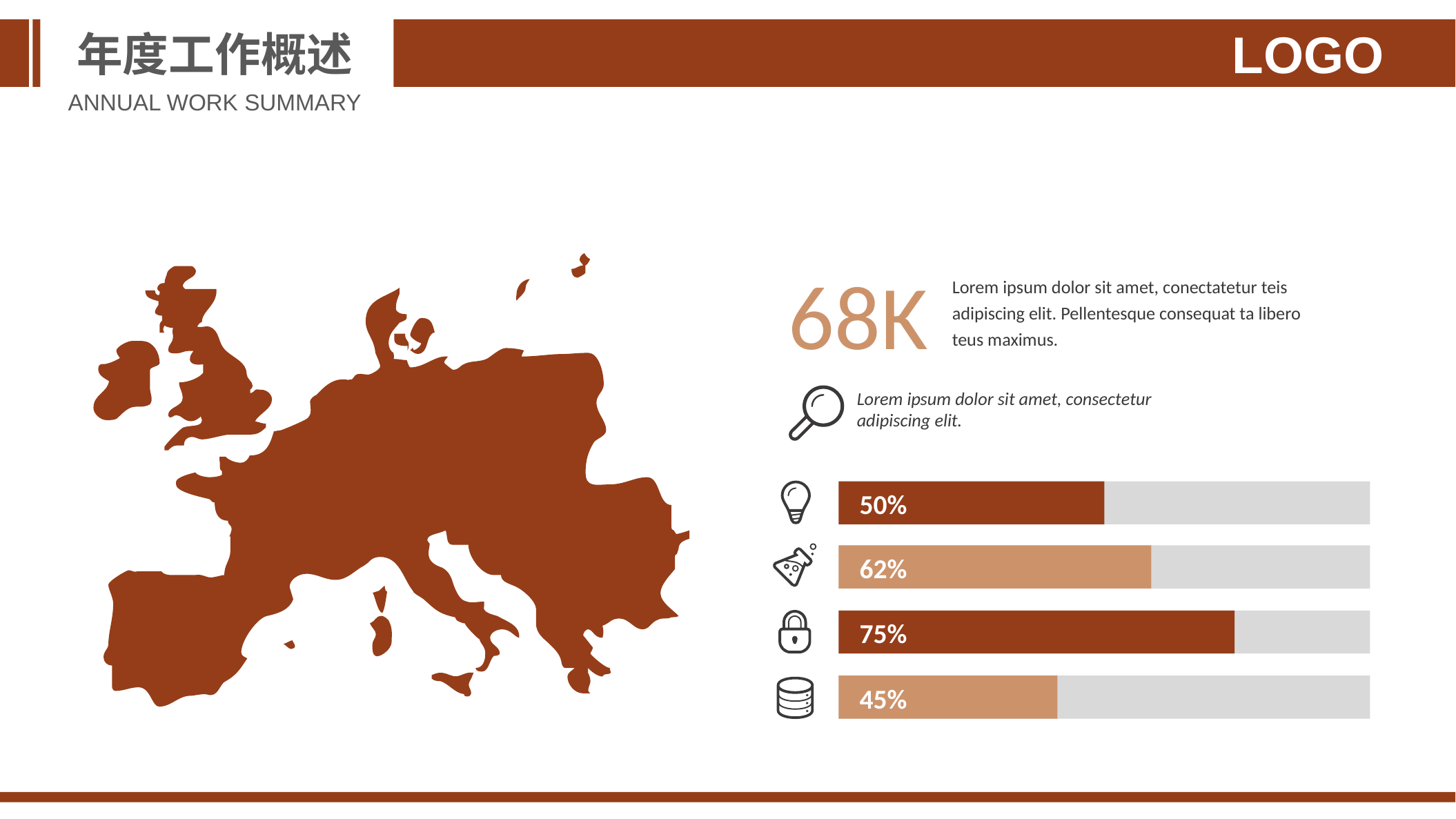

年度工作概述
LOGO
ANNUAL WORK SUMMARY

68K
Lorem ipsum dolor sit amet, conectatetur teis adipiscing elit. Pellentesque consequat ta libero teus maximus.
Lorem ipsum dolor sit amet, consectetur
adipiscing elit.

50%

62%

75%

45%